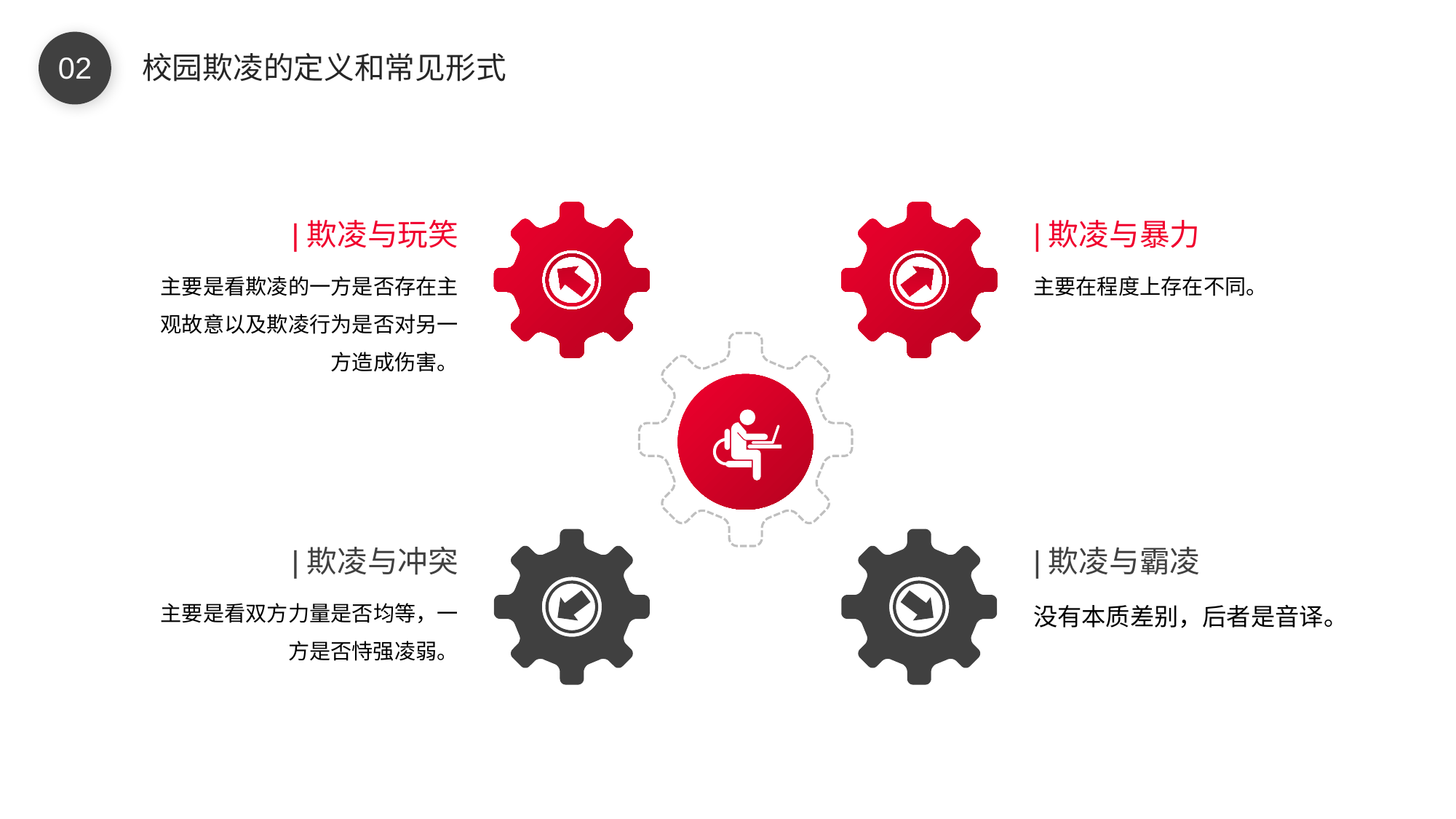

BY YUSHEN

02
校园欺凌的定义和常见形式

|欺凌与玩笑
主要是看欺凌的一方是否存在主观故意以及欺凌行为是否对另一方造成伤害。

|欺凌与暴力
主要在程度上存在不同。

|欺凌与冲突
主要是看双方力量是否均等，一方是否恃强凌弱。

|欺凌与霸凌
没有本质差别，后者是音译。